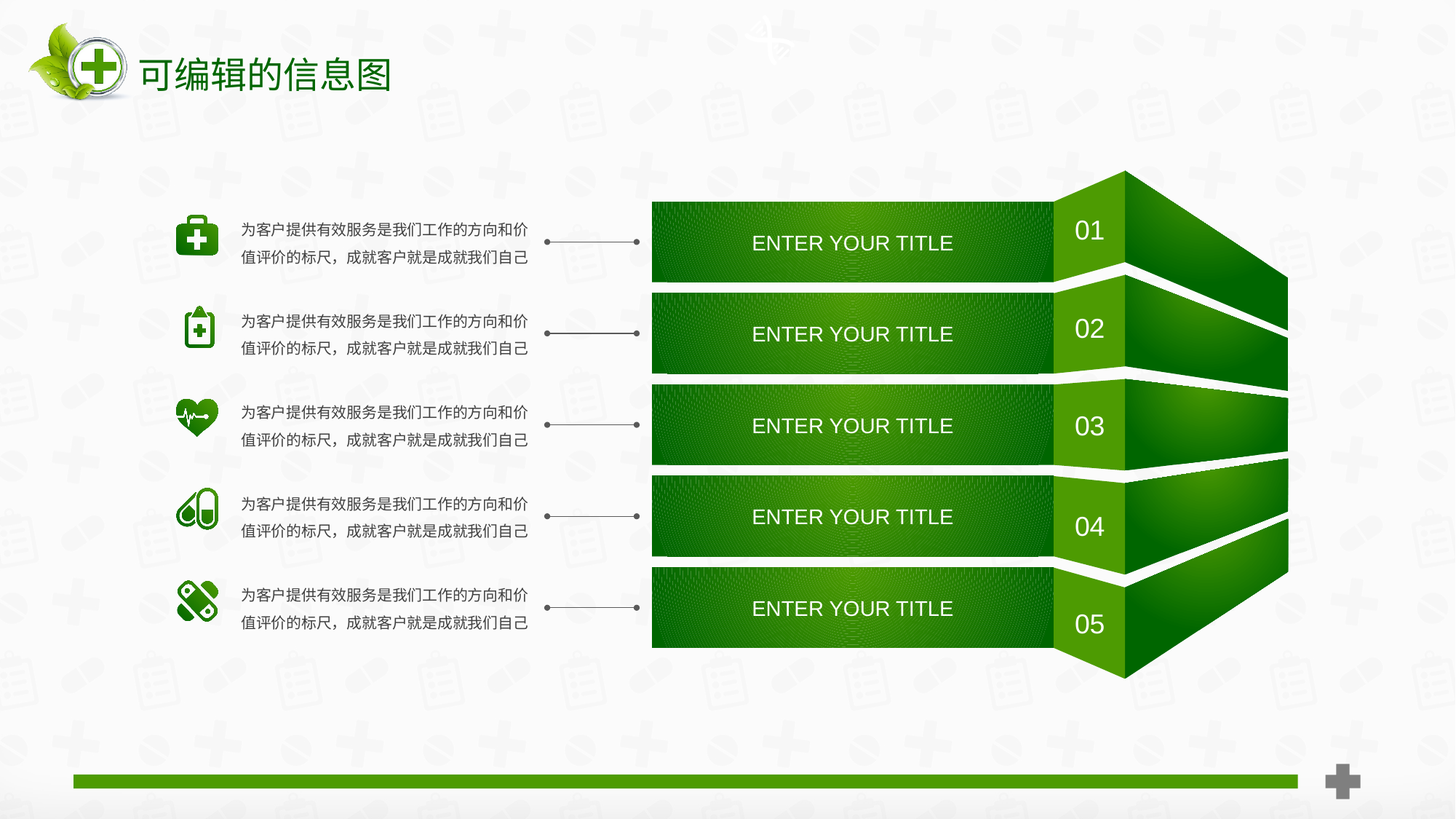

可编辑的信息图

01

02

03

04

05

ENTER YOUR TITLE
ENTER YOUR TITLE
ENTER YOUR TITLE
ENTER YOUR TITLE
ENTER YOUR TITLE
为客户提供有效服务是我们工作的方向和价值评价的标尺，成就客户就是成就我们自己

为客户提供有效服务是我们工作的方向和价值评价的标尺，成就客户就是成就我们自己

为客户提供有效服务是我们工作的方向和价值评价的标尺，成就客户就是成就我们自己

为客户提供有效服务是我们工作的方向和价值评价的标尺，成就客户就是成就我们自己

为客户提供有效服务是我们工作的方向和价值评价的标尺，成就客户就是成就我们自己